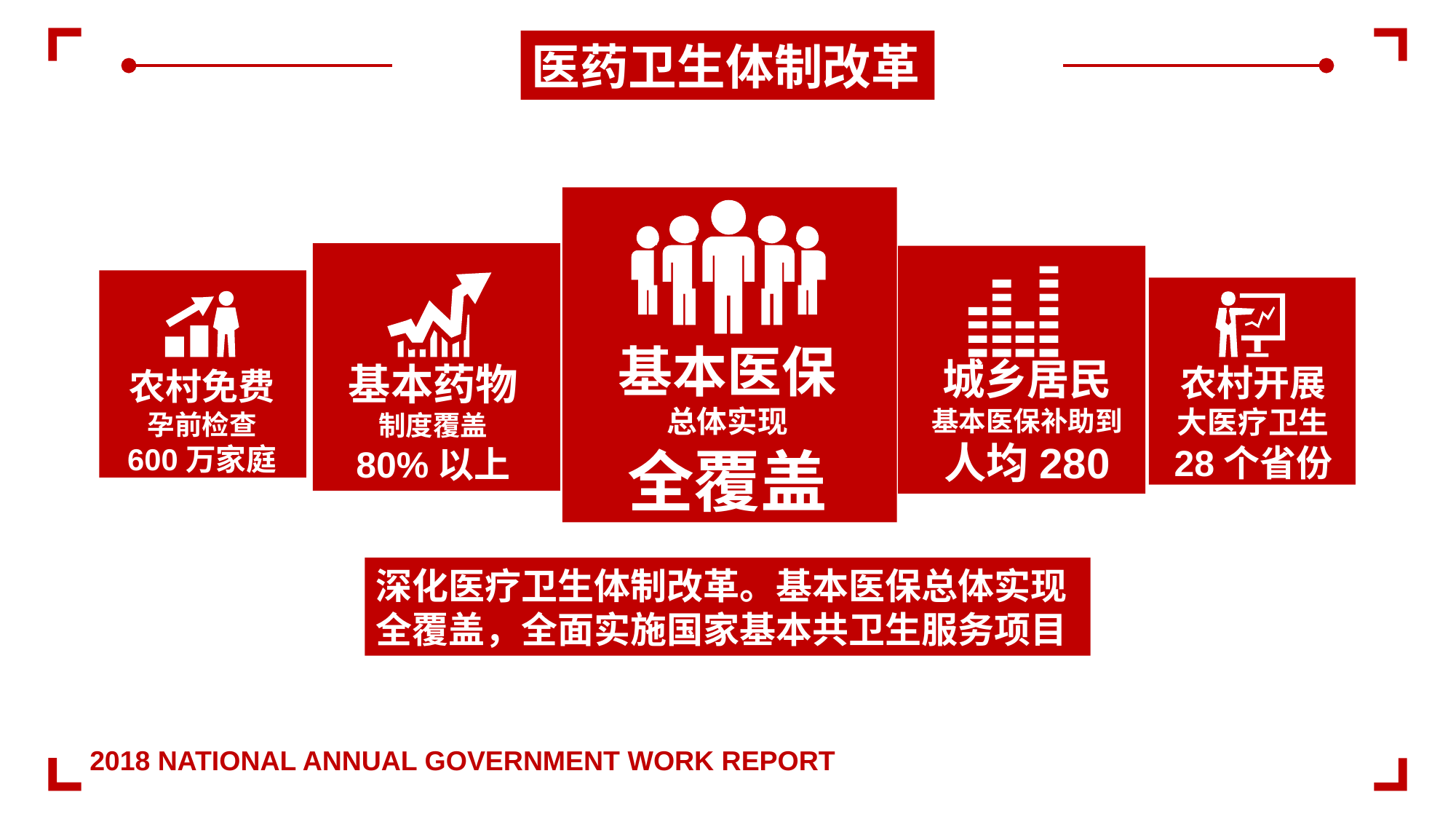

医药卫生体制改革

基本医保
总体实现
全覆盖

基本药物
制度覆盖
80%以上

城乡居民
基本医保补助到
人均280

农村免费
孕前检查
600万家庭

农村开展
大医疗卫生
28个省份
深化医疗卫生体制改革。基本医保总体实现全覆盖，全面实施国家基本共卫生服务项目
2018 NATIONAL ANNUAL GOVERNMENT WORK REPORT